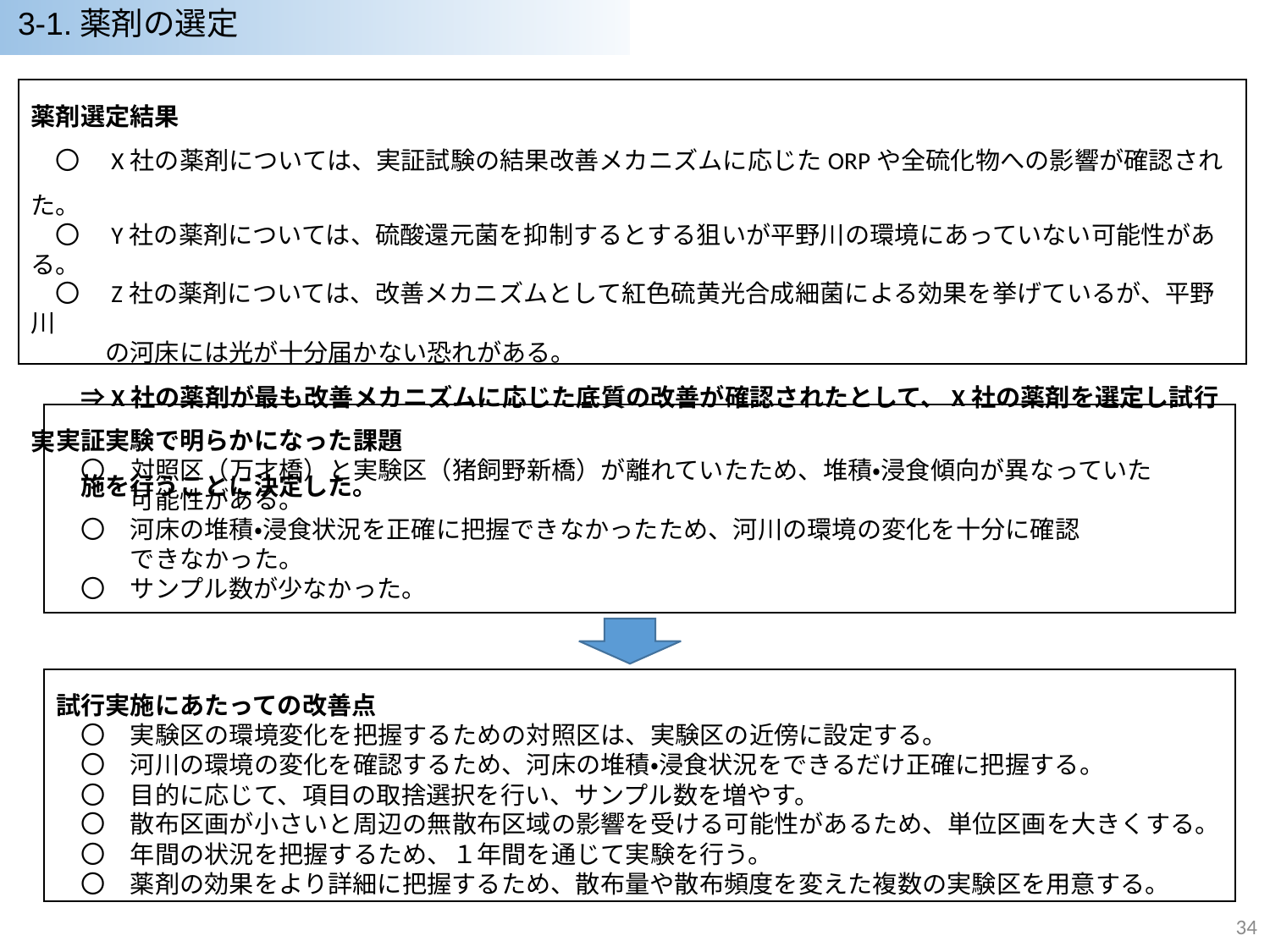

3-1.薬剤の選定
薬剤選定結果
　〇　X社の薬剤については、実証試験の結果改善メカニズムに応じたORPや全硫化物への影響が確認された。
　〇　Y社の薬剤については、硫酸還元菌を抑制するとする狙いが平野川の環境にあっていない可能性がある。
　〇　Z社の薬剤については、改善メカニズムとして紅色硫黄光合成細菌による効果を挙げているが、平野川
　　　の河床には光が十分届かない恐れがある。
　　⇒X社の薬剤が最も改善メカニズムに応じた底質の改善が確認されたとして、X社の薬剤を選定し試行実
　　施を行うことに決定した。
実証実験で明らかになった課題
　〇　対照区（万才橋）と実験区（猪飼野新橋）が離れていたため、堆積・浸食傾向が異なっていた
　　　可能性がある。
　〇　河床の堆積・浸食状況を正確に把握できなかったため、河川の環境の変化を十分に確認
　　　できなかった。
　〇　サンプル数が少なかった。

試行実施にあたっての改善点
　〇　実験区の環境変化を把握するための対照区は、実験区の近傍に設定する。
　〇　河川の環境の変化を確認するため、河床の堆積・浸食状況をできるだけ正確に把握する。
　〇　目的に応じて、項目の取捨選択を行い、サンプル数を増やす。
　〇　散布区画が小さいと周辺の無散布区域の影響を受ける可能性があるため、単位区画を大きくする。
　〇　年間の状況を把握するため、１年間を通じて実験を行う。
　〇　薬剤の効果をより詳細に把握するため、散布量や散布頻度を変えた複数の実験区を用意する。
34